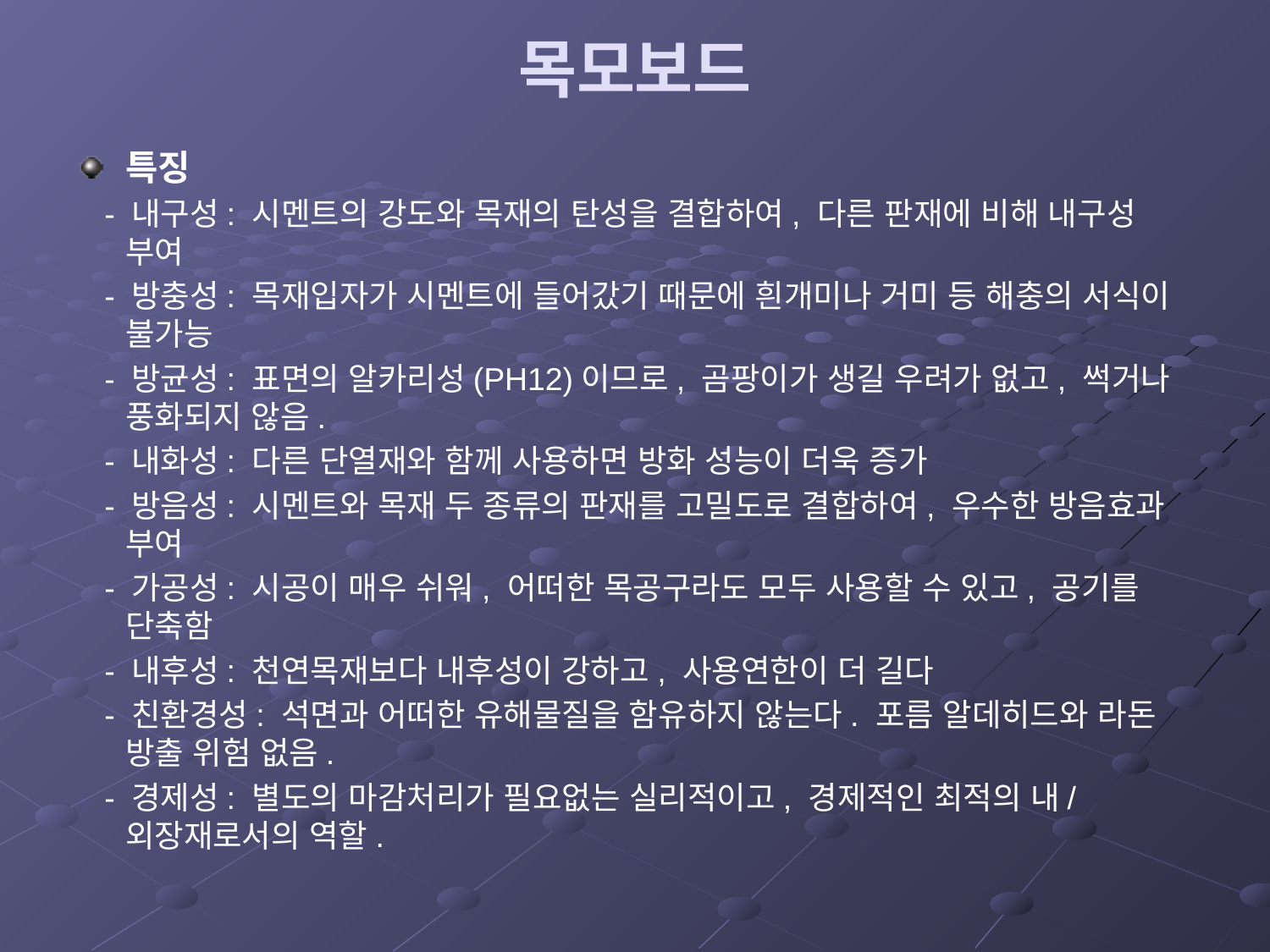

# 목모보드
특징
   - 내구성: 시멘트의 강도와 목재의 탄성을 결합하여, 다른 판재에 비해 내구성 부여
   - 방충성: 목재입자가 시멘트에 들어갔기 때문에 흰개미나 거미 등 해충의 서식이 불가능
   - 방균성: 표면의 알카리성(PH12)이므로, 곰팡이가 생길 우려가 없고, 썩거나 풍화되지 않음.
   - 내화성: 다른 단열재와 함께 사용하면 방화 성능이 더욱 증가
   - 방음성: 시멘트와 목재 두 종류의 판재를 고밀도로 결합하여, 우수한 방음효과 부여
   - 가공성: 시공이 매우 쉬워, 어떠한 목공구라도 모두 사용할 수 있고, 공기를 단축함
   - 내후성: 천연목재보다 내후성이 강하고, 사용연한이 더 길다
   - 친환경성: 석면과 어떠한 유해물질을 함유하지 않는다. 포름 알데히드와 라돈 방출 위험 없음.
   - 경제성: 별도의 마감처리가 필요없는 실리적이고, 경제적인 최적의 내/외장재로서의 역할.